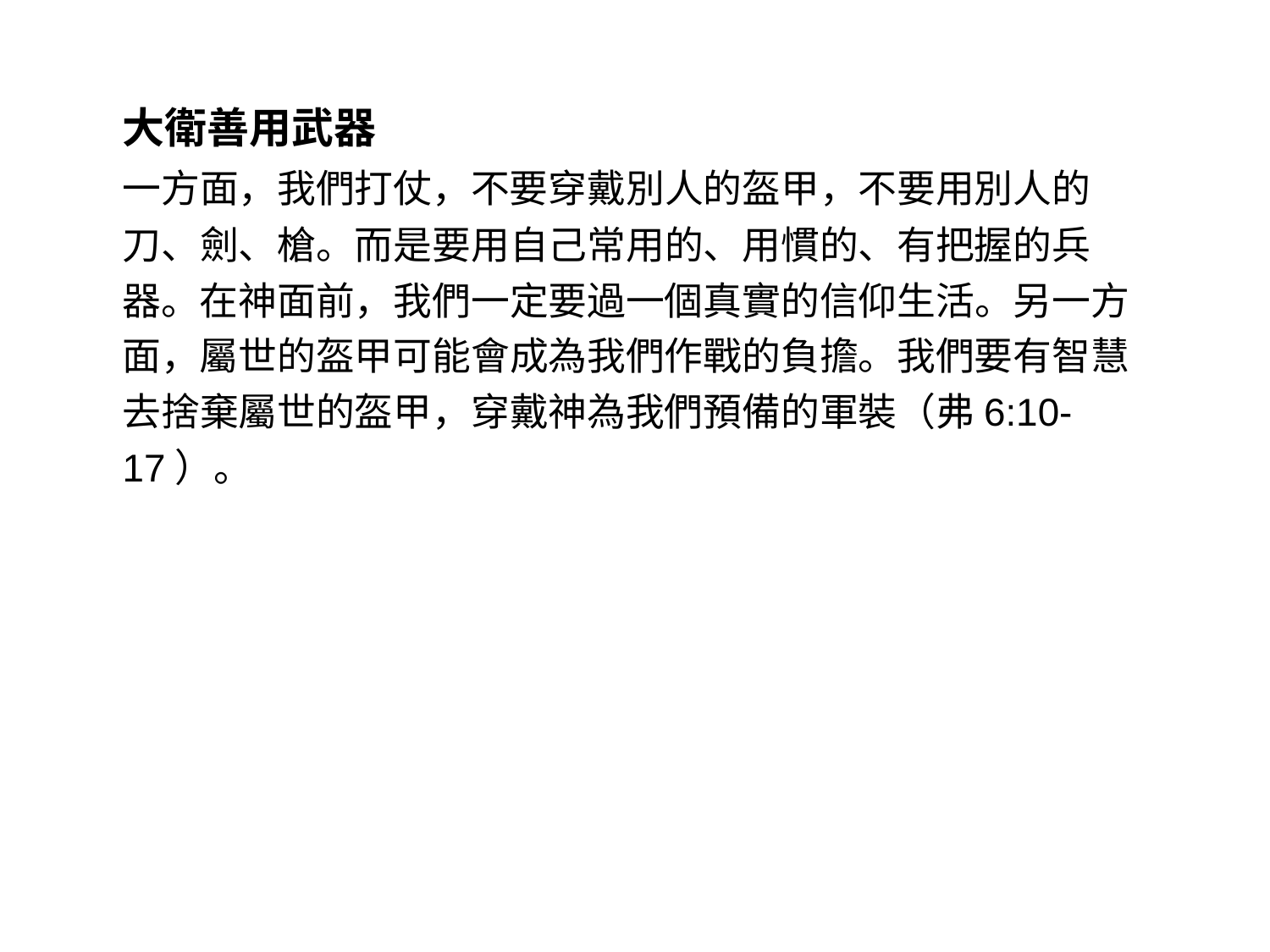

大衛善用武器
一方面，我們打仗，不要穿戴別人的盔甲，不要用別人的刀、劍、槍。而是要用自己常用的、用慣的、有把握的兵器。在神面前，我們一定要過一個真實的信仰生活。另一方面，屬世的盔甲可能會成為我們作戰的負擔。我們要有智慧去捨棄屬世的盔甲，穿戴神為我們預備的軍裝（弗6:10-17）。